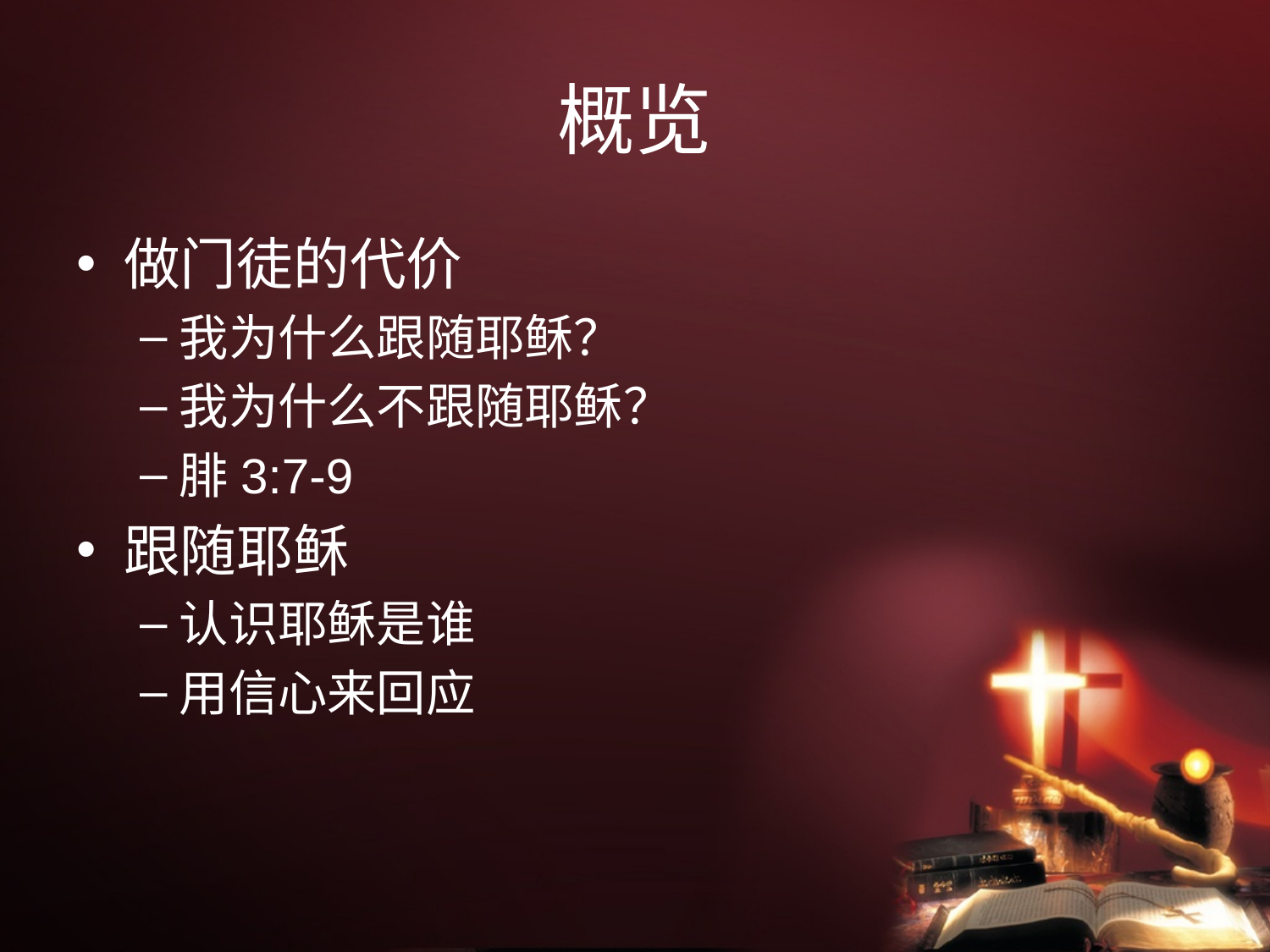

# 概览
做门徒的代价
我为什么跟随耶稣？
我为什么不跟随耶稣？
腓3:7-9
跟随耶稣
认识耶稣是谁
用信心来回应